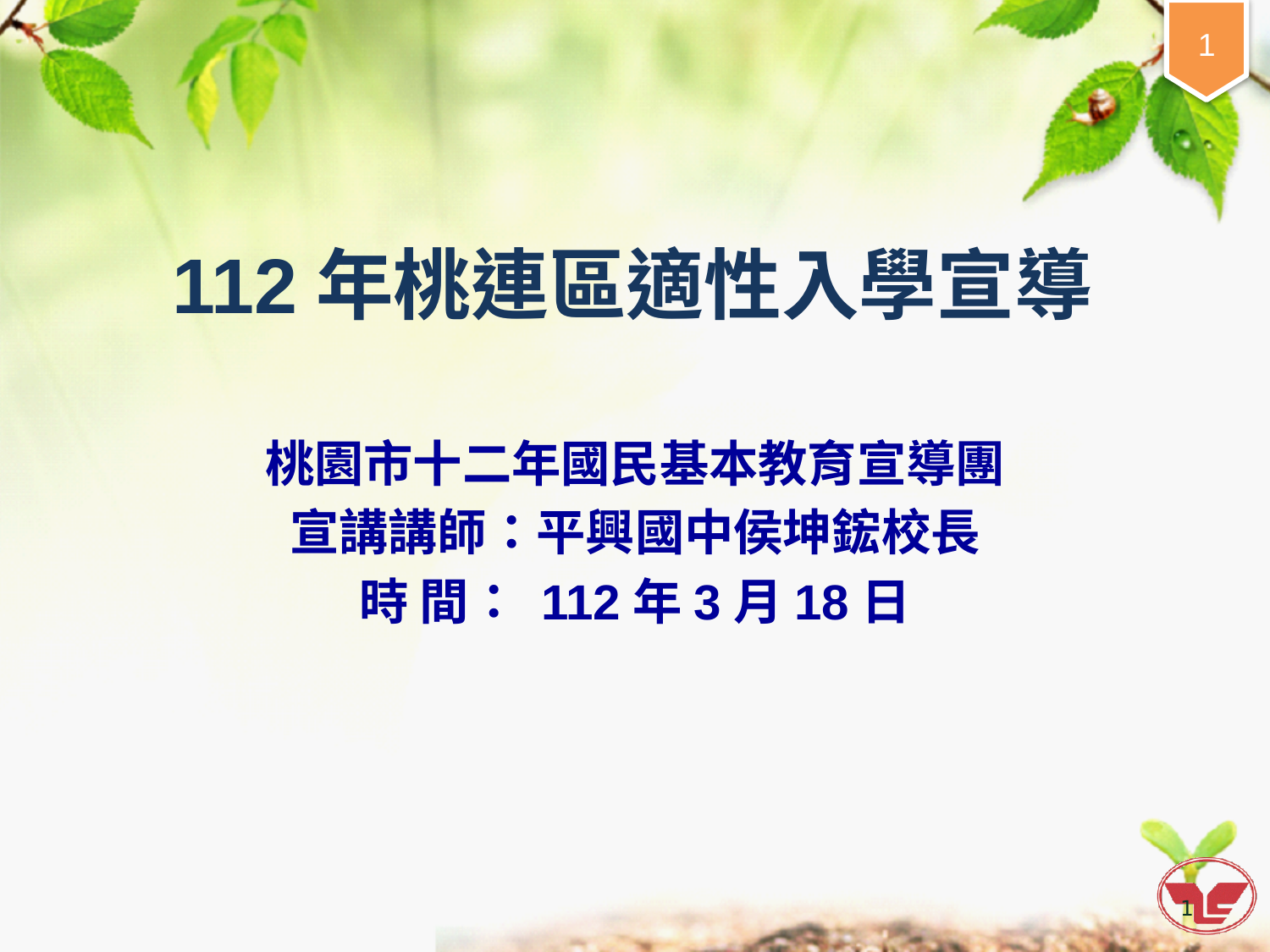

112年桃連區適性入學宣導
桃園市十二年國民基本教育宣導團
宣講講師：平興國中侯坤鋐校長
時 間： 112年3月18日
1